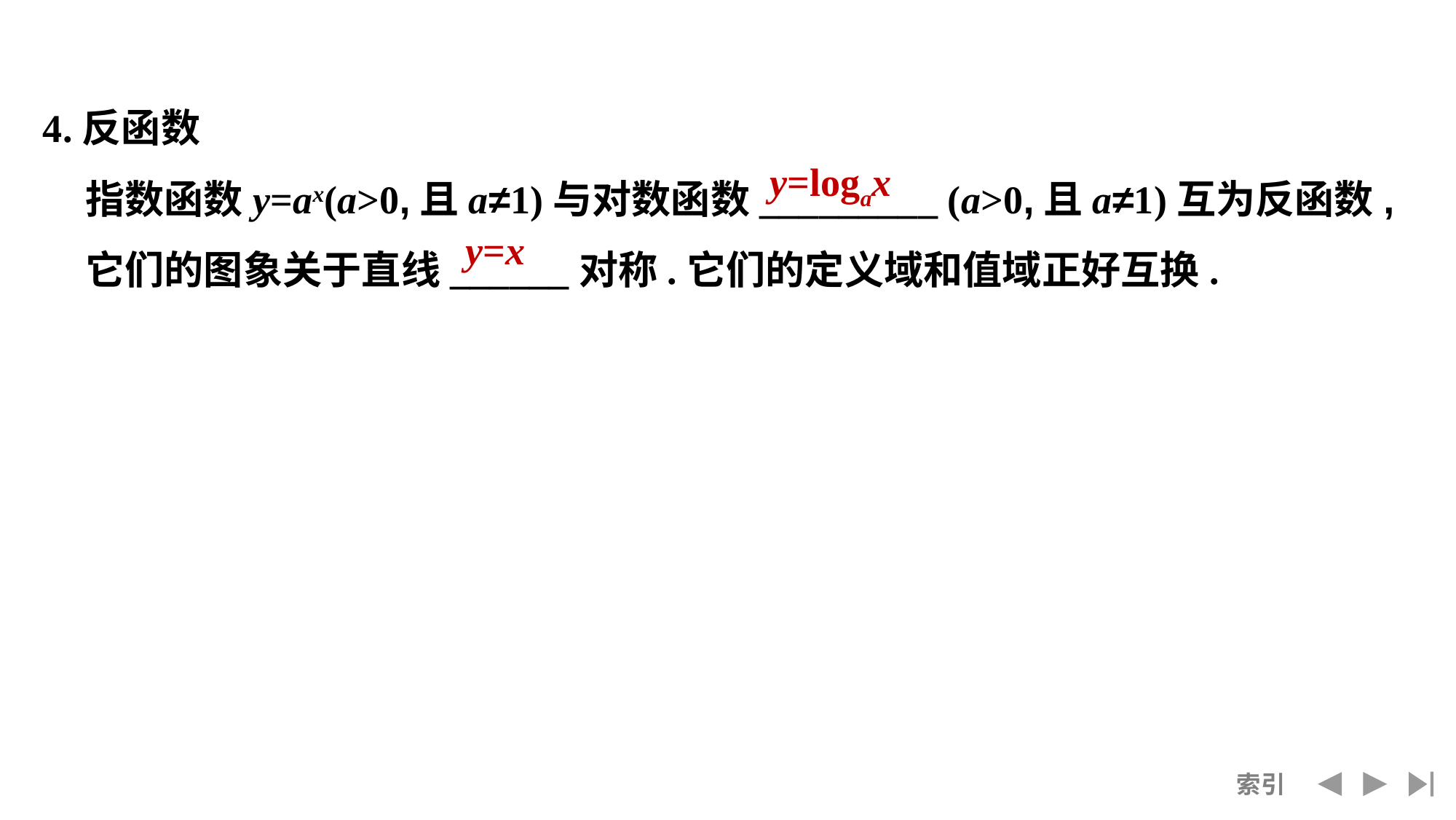

4.反函数
	指数函数y=ax(a>0,且a≠1)与对数函数_________ (a>0,且a≠1)互为反函数,它们的图象关于直线______对称.它们的定义域和值域正好互换.

y=logax
y=x